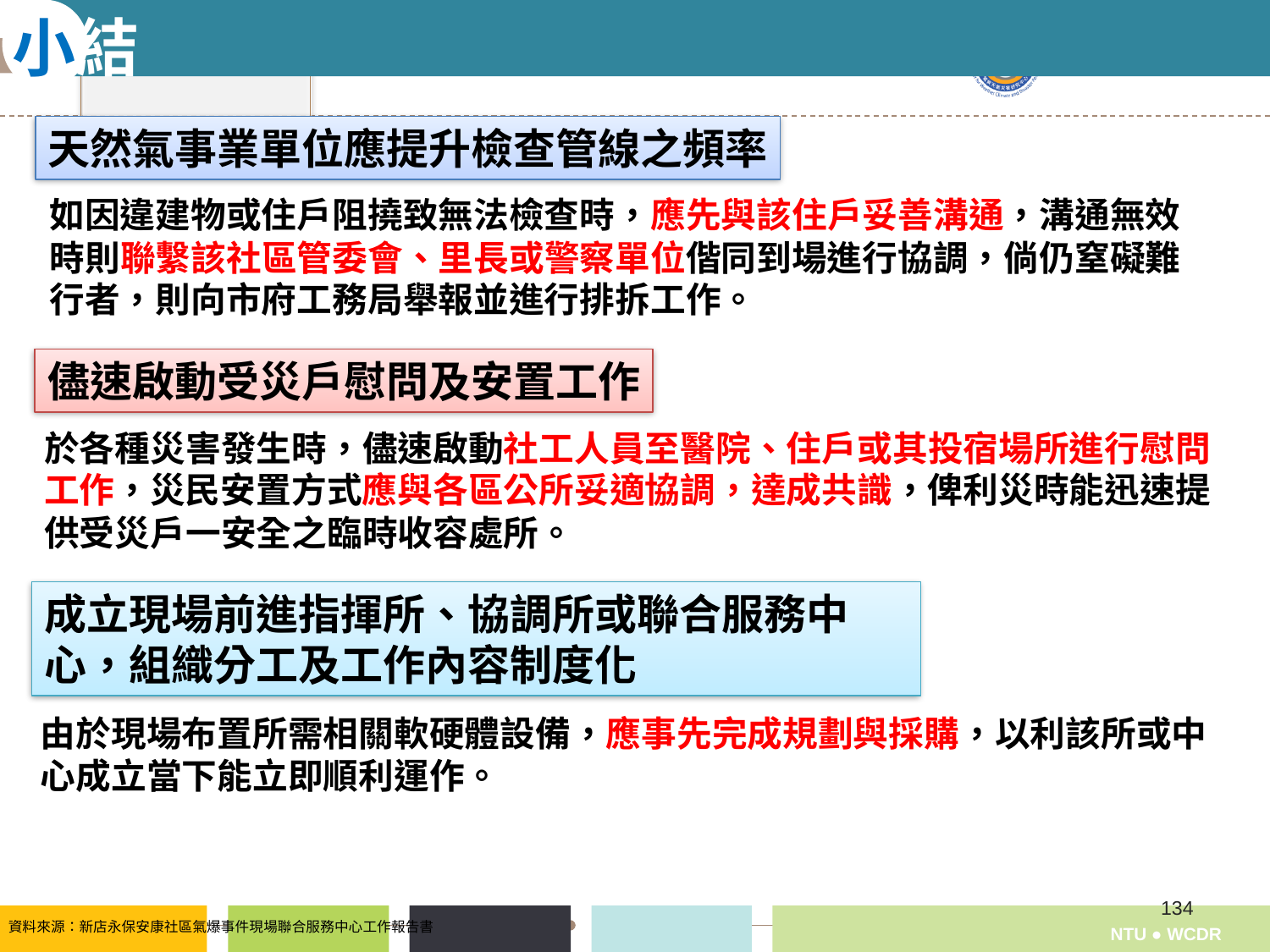

小結
天然氣事業單位應提升檢查管線之頻率
如因違建物或住戶阻撓致無法檢查時，應先與該住戶妥善溝通，溝通無效時則聯繫該社區管委會、里長或警察單位偕同到場進行協調，倘仍窒礙難行者，則向市府工務局舉報並進行排拆工作。
儘速啟動受災戶慰問及安置工作
於各種災害發生時，儘速啟動社工人員至醫院、住戶或其投宿場所進行慰問工作，災民安置方式應與各區公所妥適協調，達成共識，俾利災時能迅速提供受災戶一安全之臨時收容處所。
成立現場前進指揮所、協調所或聯合服務中心，組織分工及工作內容制度化
由於現場布置所需相關軟硬體設備，應事先完成規劃與採購，以利該所或中心成立當下能立即順利運作。
134
資料來源：新店永保安康社區氣爆事件現場聯合服務中心工作報告書